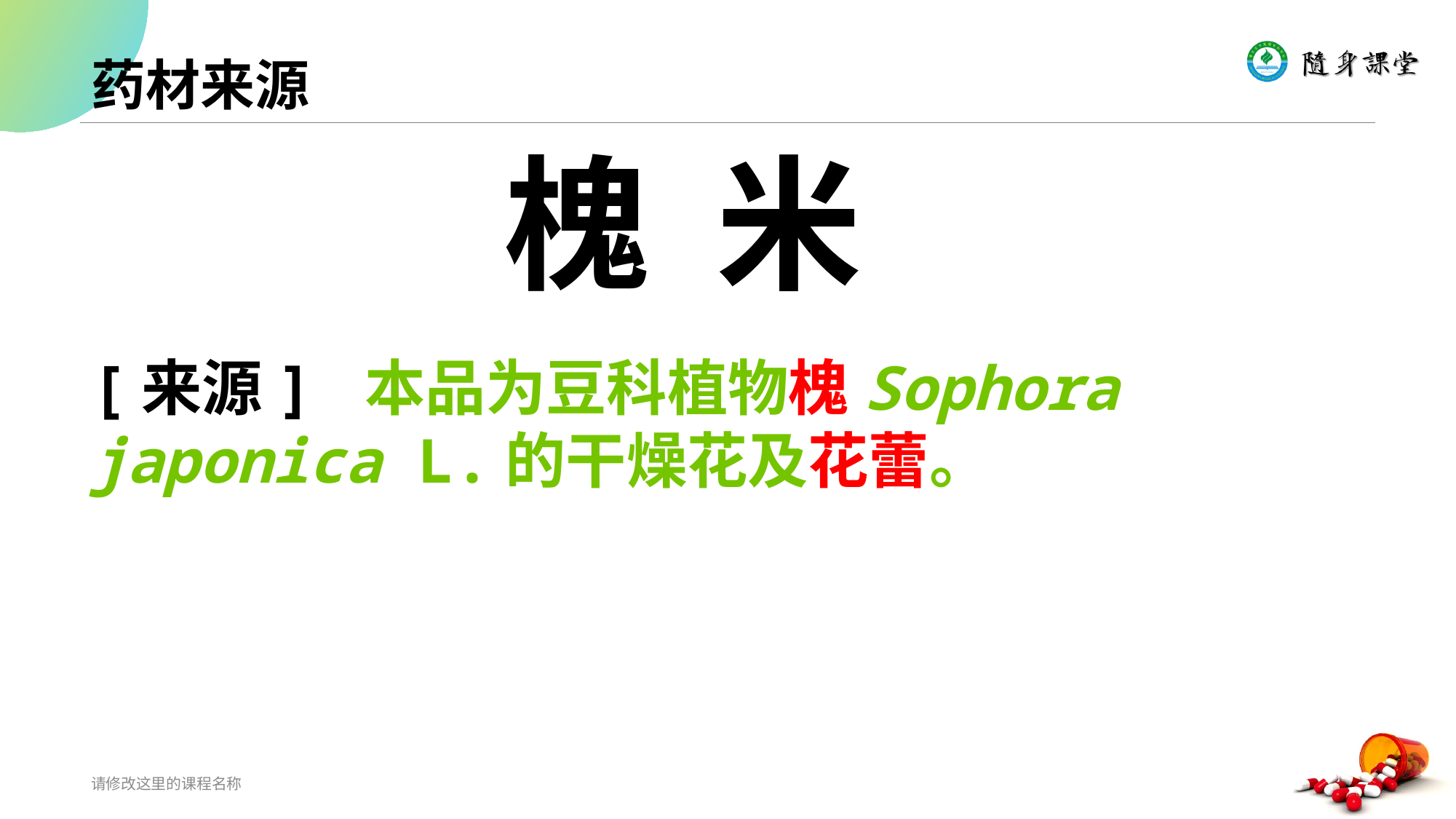

# 药材来源
 槐  米

[来源] 本品为豆科植物槐Sophora japonica L.的干燥花及花蕾。
请修改这里的课程名称
4